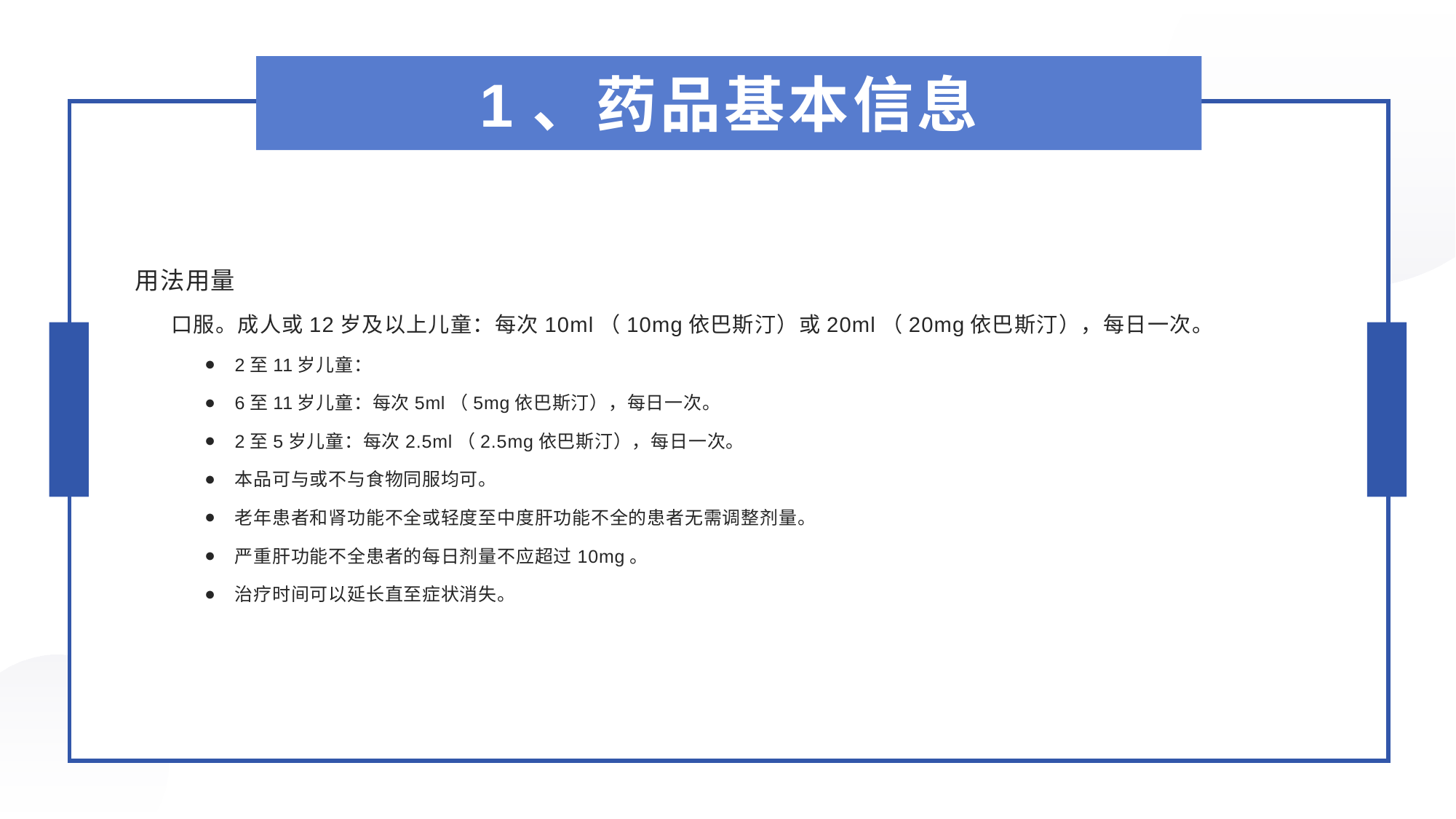

1、药品基本信息

用法用量
口服。成人或12岁及以上儿童：每次10ml（10mg依巴斯汀）或20ml（20mg依巴斯汀），每日一次。
2至11岁儿童：
6至11岁儿童：每次5ml（5mg依巴斯汀），每日一次。
2至5岁儿童：每次2.5ml（2.5mg依巴斯汀），每日一次。
本品可与或不与食物同服均可。
老年患者和肾功能不全或轻度至中度肝功能不全的患者无需调整剂量。
严重肝功能不全患者的每日剂量不应超过10mg。
治疗时间可以延长直至症状消失。